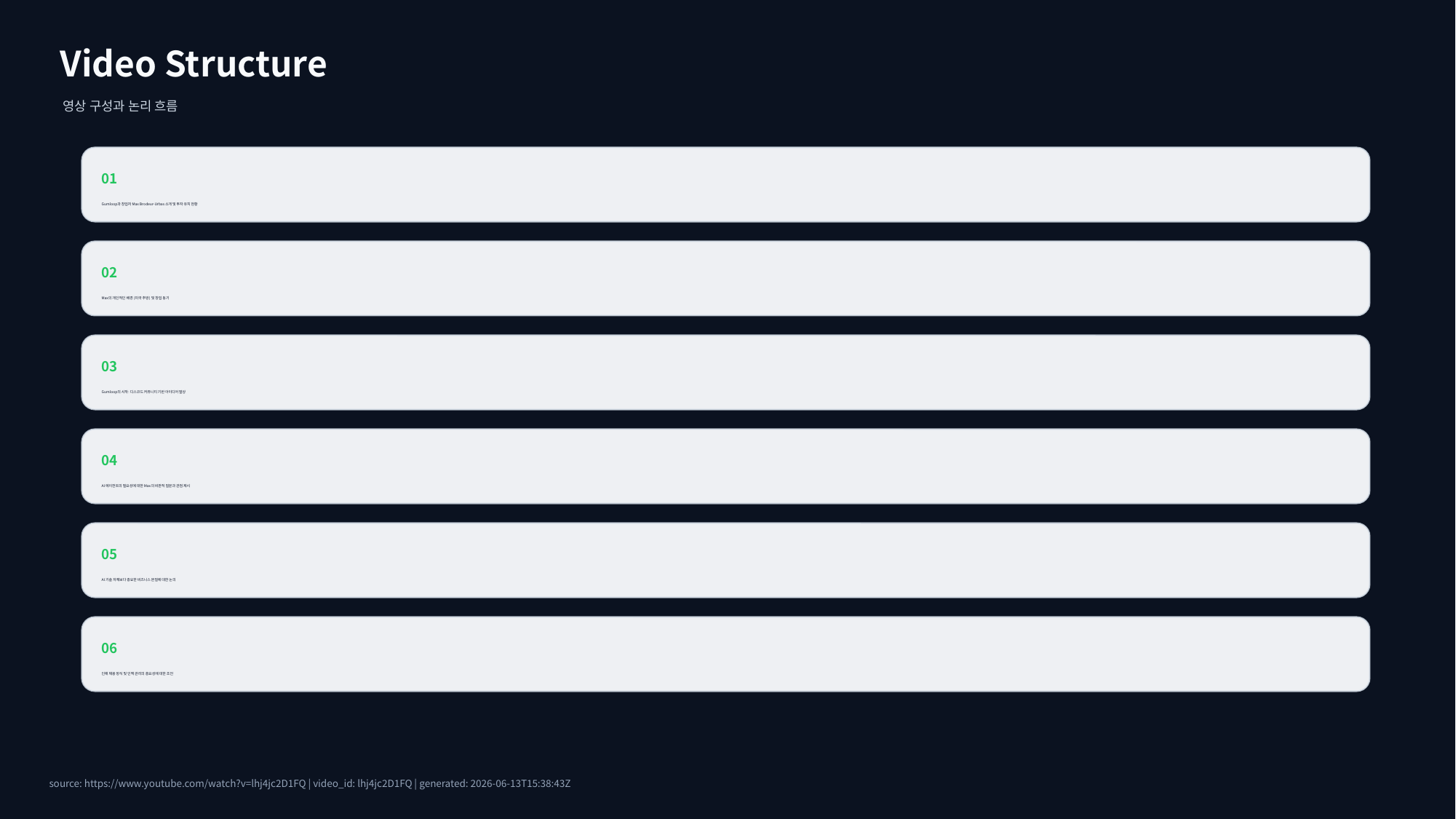

Video Structure
영상 구성과 논리 흐름

01
Gumloop과 창업자 Max Brodeur-Urbas 소개 및 투자 유치 현황

02
Max의 개인적인 배경 (미국 추방) 및 창업 동기

03
Gumloop의 시작: 디스코드 커뮤니티 기반 아이디어 발상

04
AI 에이전트의 필요성에 대한 Max의 비판적 질문과 관점 제시

05
AI 기술 자체보다 중요한 비즈니스 본질에 대한 논의

06
인재 채용 방식 및 인맥 관리의 중요성에 대한 조언
source: https://www.youtube.com/watch?v=lhj4jc2D1FQ | video_id: lhj4jc2D1FQ | generated: 2026-06-13T15:38:43Z